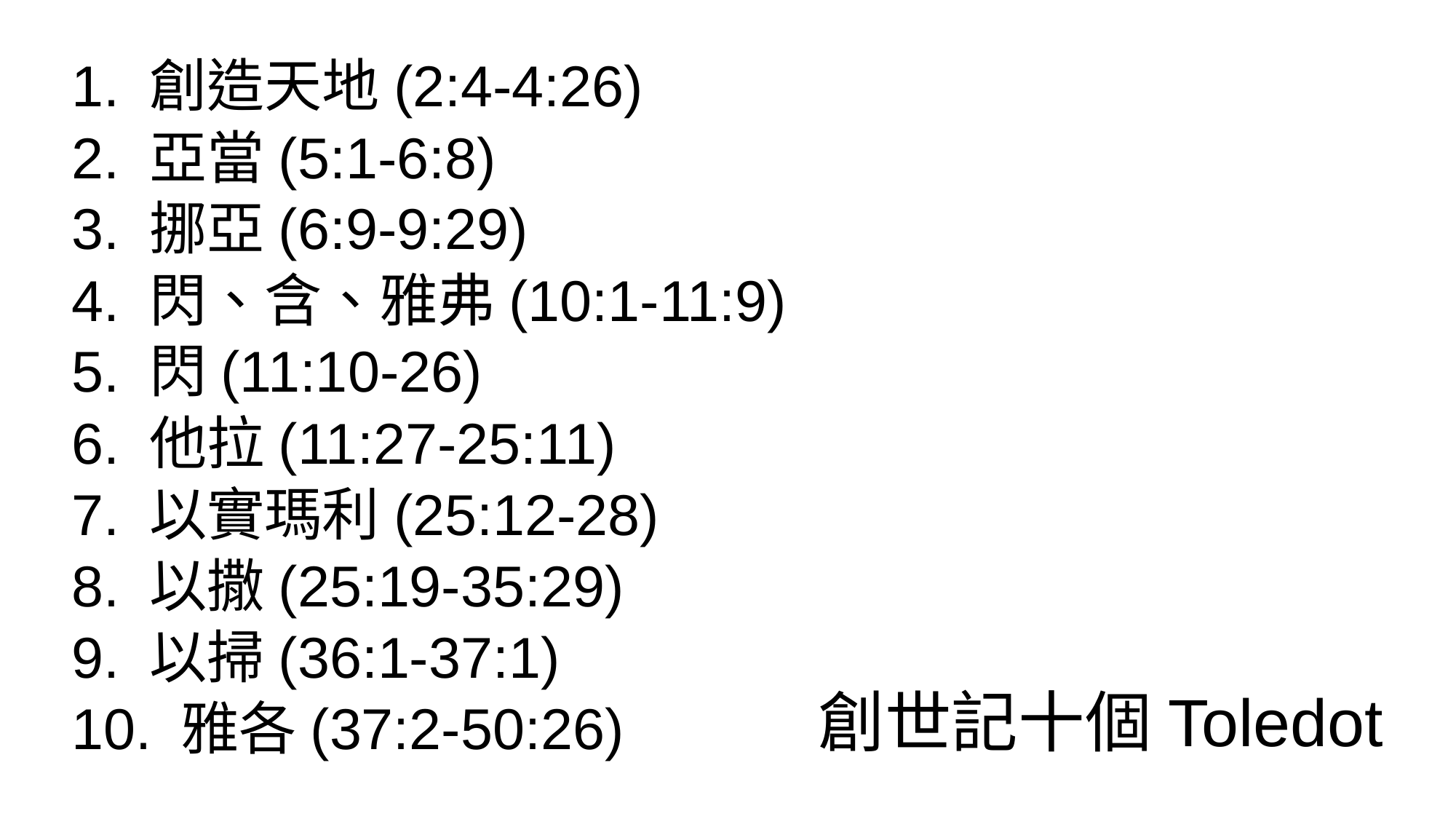

1. 創造天地(2:4-4:26)
2. 亞當(5:1-6:8)
3. 挪亞(6:9-9:29)
4. 閃、含、雅弗(10:1-11:9)
5. 閃(11:10-26)
6. 他拉(11:27-25:11)
7. 以實瑪利(25:12-28)
8. 以撒(25:19-35:29)
9. 以掃(36:1-37:1)
10. 雅各(37:2-50:26)
創世記十個Toledot